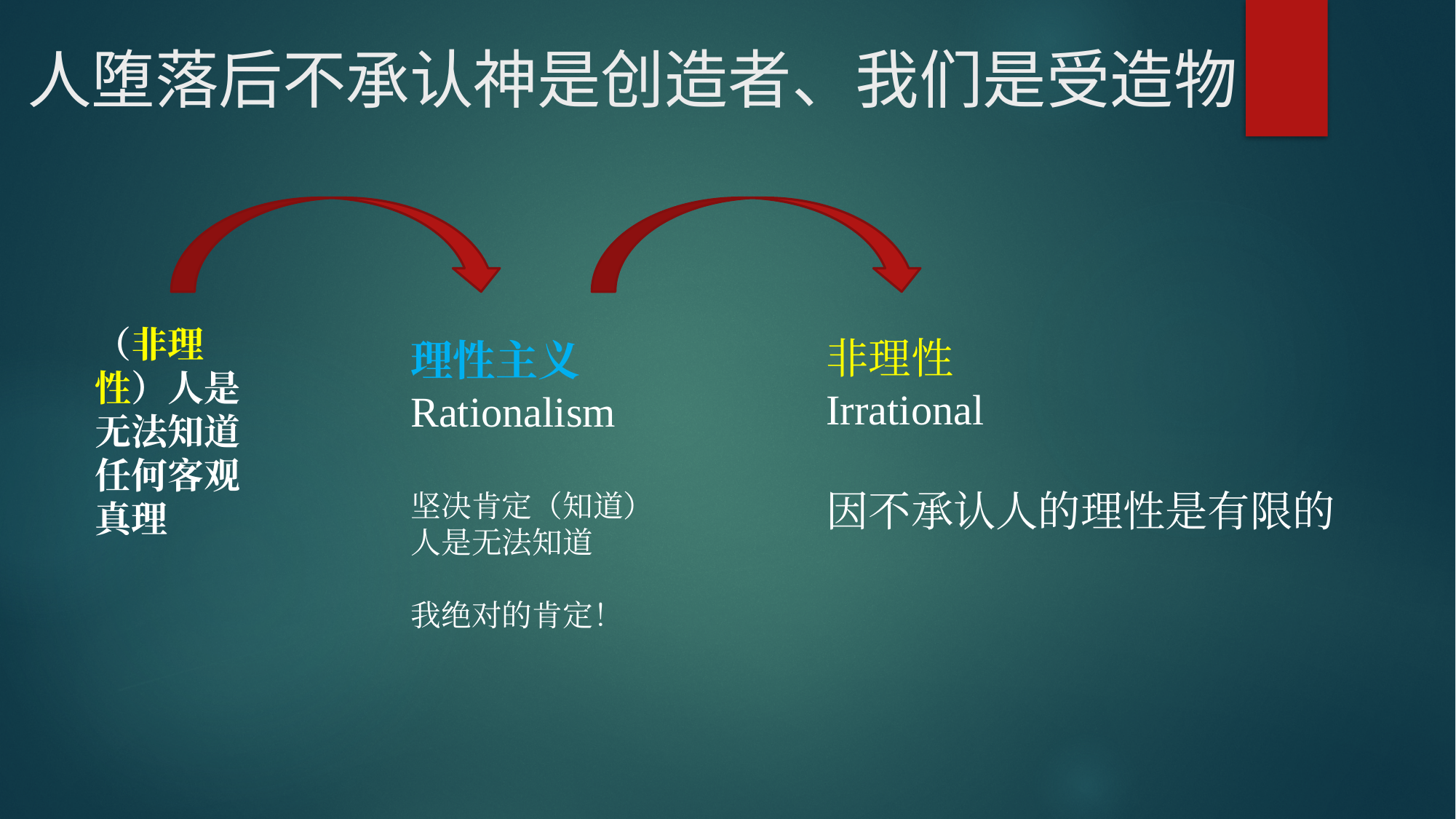

# 人堕落后不承认神是创造者、我们是受造物

（非理性）人是无法知道任何客观真理
非理性
Irrational

因不承认人的理性是有限的
理性主义
Rationalism

坚决肯定（知道）
人是无法知道

我绝对的肯定！